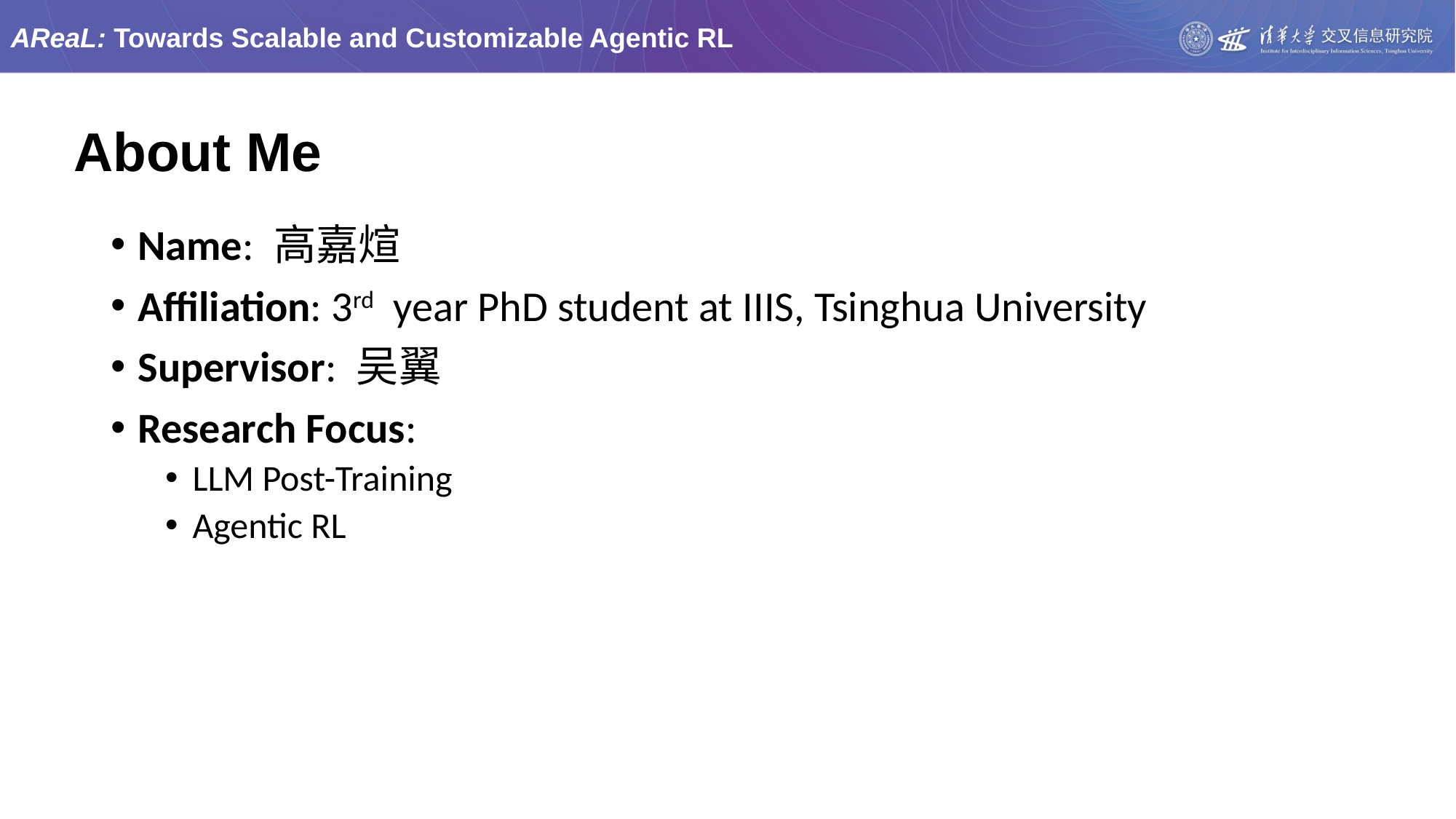

About Me
Name: 高嘉煊
Affiliation: 3rd  year PhD student at IIIS, Tsinghua University
Supervisor: 吴翼
Research Focus:
LLM Post-Training
Agentic RL